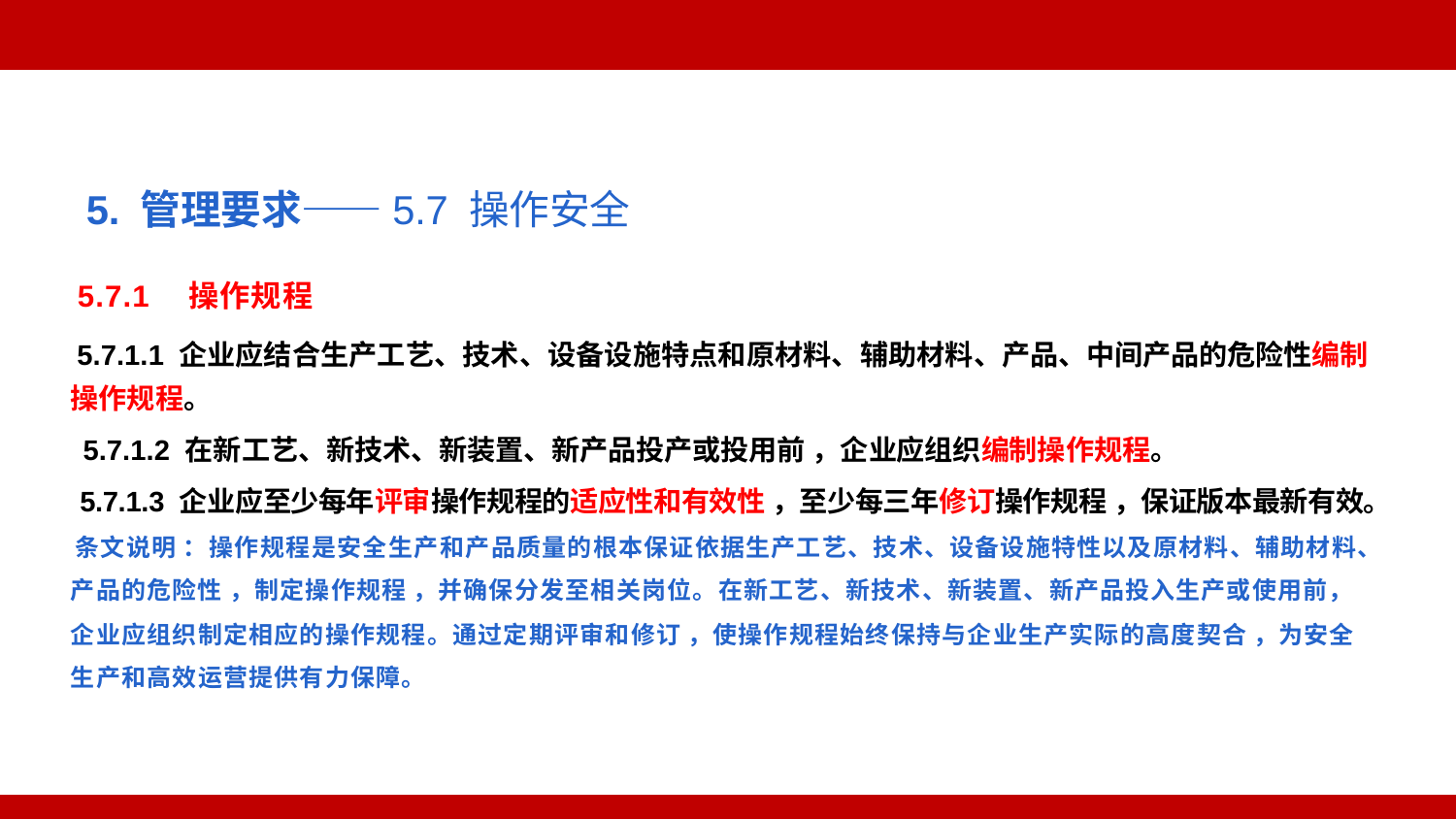

5. 管理要求——5.7 操作安全

5.7.1   操作规程
5.7.1.1 企业应结合生产工艺、技术、设备设施特点和原材料、辅助材料、产品、中间产品的危险性编制    操作规程。
5.7.1.2 在新工艺、新技术、新装置、新产品投产或投用前 ，企业应组织编制操作规程。
5.7.1.3 企业应至少每年评审操作规程的适应性和有效性 ，至少每三年修订操作规程 ，保证版本最新有效。
条文说明 ：操作规程是安全生产和产品质量的根本保证依据生产工艺、技术、设备设施特性以及原材料、辅助材料、  产品的危险性 ，制定操作规程 ，并确保分发至相关岗位。在新工艺、新技术、新装置、新产品投入生产或使用前，
企业应组织制定相应的操作规程。通过定期评审和修订 ，使操作规程始终保持与企业生产实际的高度契合 ，为安全      生产和高效运营提供有力保障。